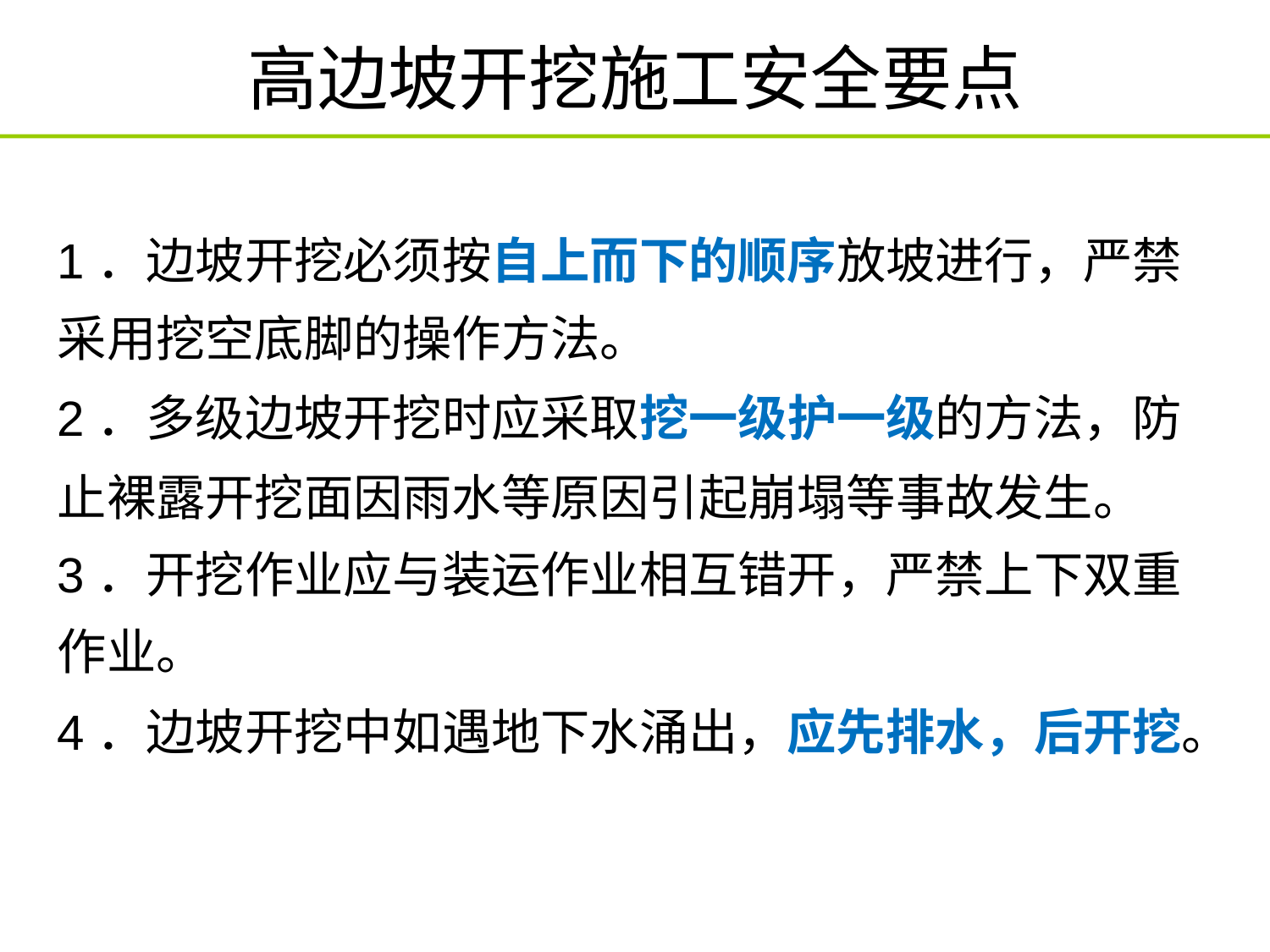

# 高边坡开挖施工安全要点

1．边坡开挖必须按自上而下的顺序放坡进行，严禁采用挖空底脚的操作方法。
2．多级边坡开挖时应采取挖一级护一级的方法，防止裸露开挖面因雨水等原因引起崩塌等事故发生。
3．开挖作业应与装运作业相互错开，严禁上下双重作业。
4．边坡开挖中如遇地下水涌出，应先排水，后开挖。